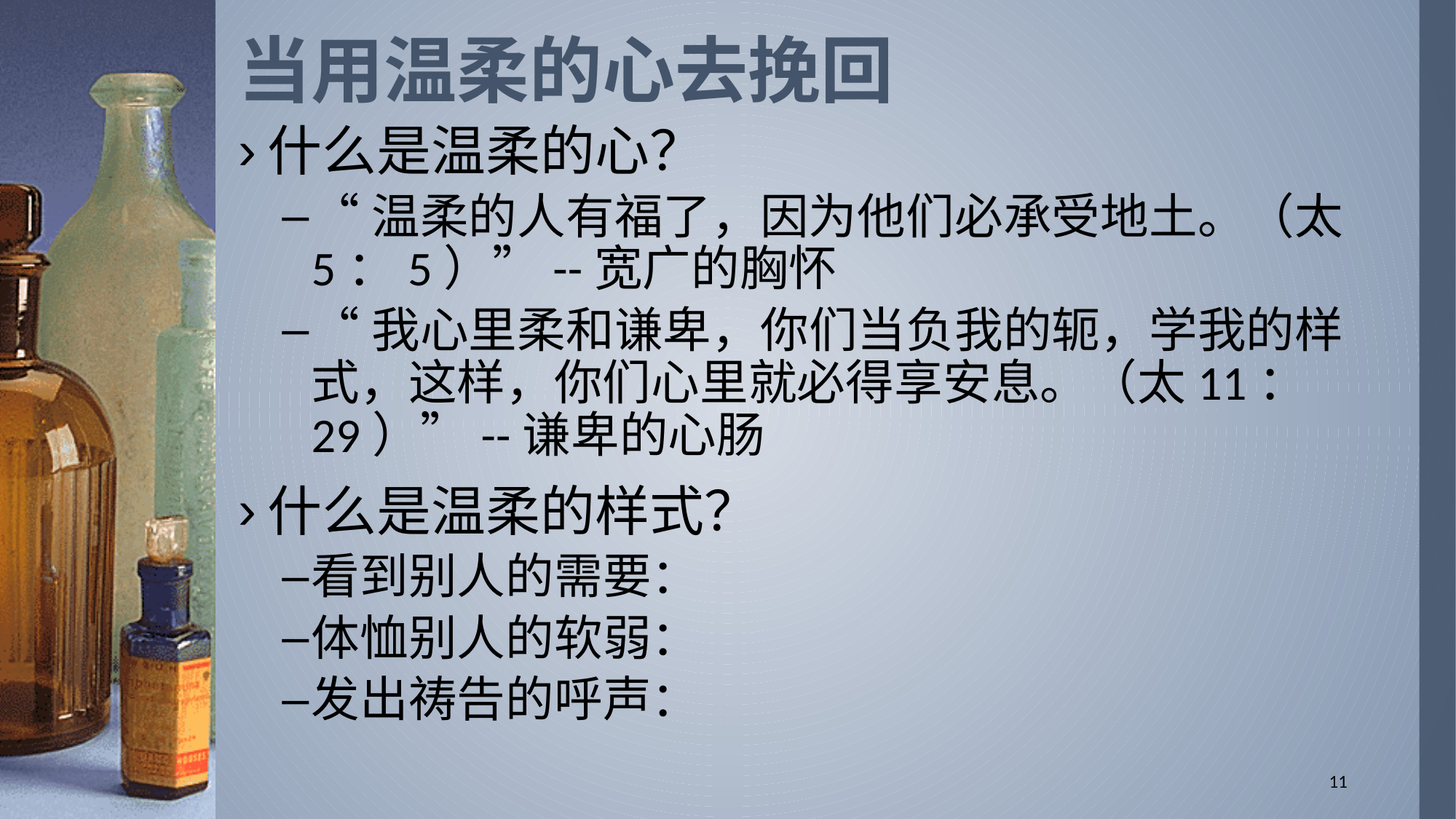

# 当用温柔的心去挽回
什么是温柔的心？
“温柔的人有福了，因为他们必承受地土。（太5：5）”--宽广的胸怀
“我心里柔和谦卑，你们当负我的轭，学我的样式，这样，你们心里就必得享安息。（太11：29）”--谦卑的心肠
什么是温柔的样式？
看到别人的需要：
体恤别人的软弱：
发出祷告的呼声：
11